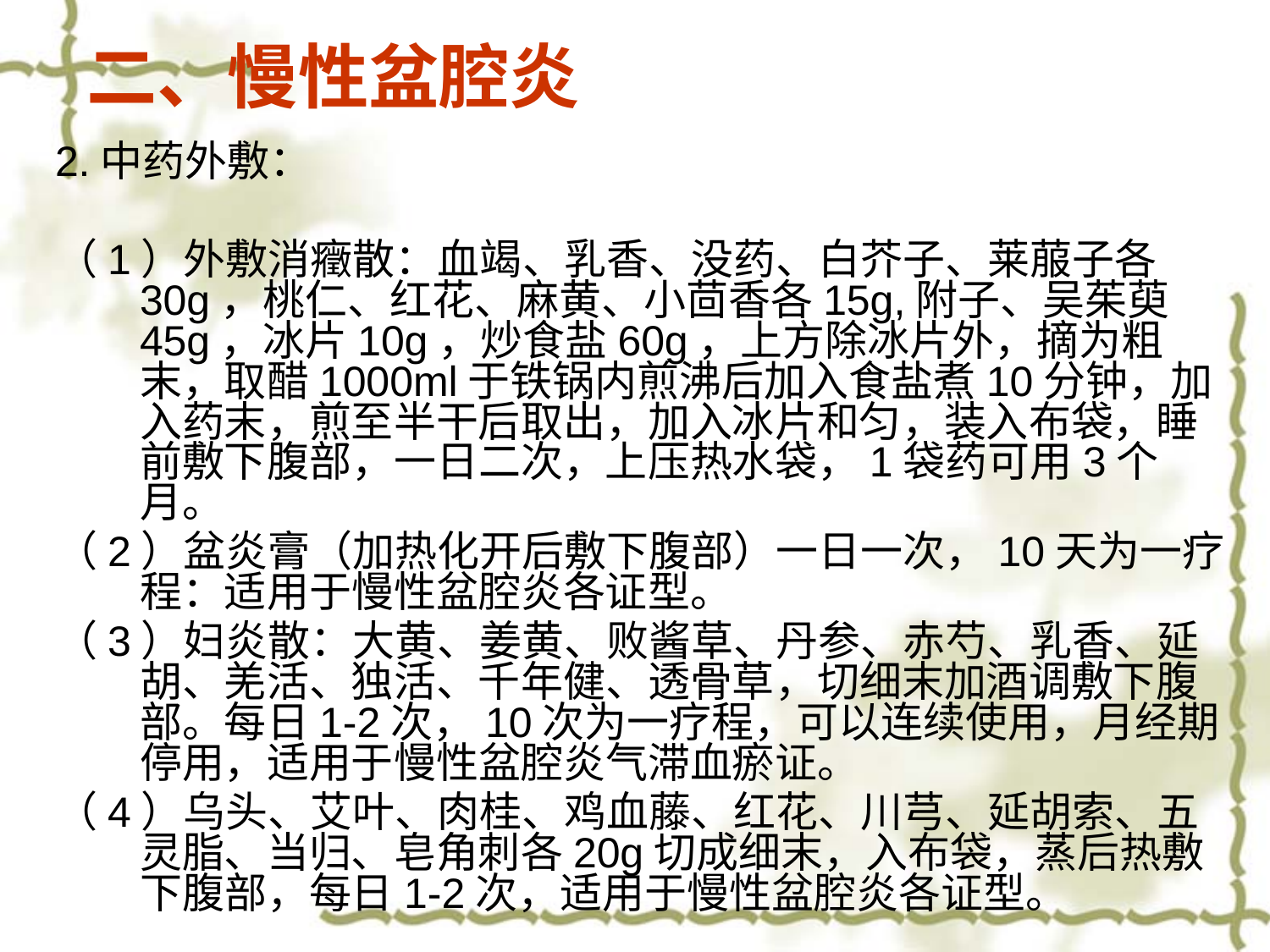

二、慢性盆腔炎
2.中药外敷：

（1）外敷消癥散：血竭、乳香、没药、白芥子、莱菔子各30g，桃仁、红花、麻黄、小茴香各15g,附子、吴茱萸45g，冰片10g，炒食盐60g，上方除冰片外，摘为粗末，取醋1000ml于铁锅内煎沸后加入食盐煮10分钟，加入药末，煎至半干后取出，加入冰片和匀，装入布袋，睡前敷下腹部，一日二次，上压热水袋，1袋药可用3个月。
（2）盆炎膏（加热化开后敷下腹部）一日一次，10天为一疗程：适用于慢性盆腔炎各证型。
（3）妇炎散：大黄、姜黄、败酱草、丹参、赤芍、乳香、延胡、羌活、独活、千年健、透骨草，切细末加酒调敷下腹部。每日1-2次，10次为一疗程，可以连续使用，月经期停用，适用于慢性盆腔炎气滞血瘀证。
（4）乌头、艾叶、肉桂、鸡血藤、红花、川芎、延胡索、五灵脂、当归、皂角刺各20g切成细末，入布袋，蒸后热敷下腹部，每日1-2次，适用于慢性盆腔炎各证型。